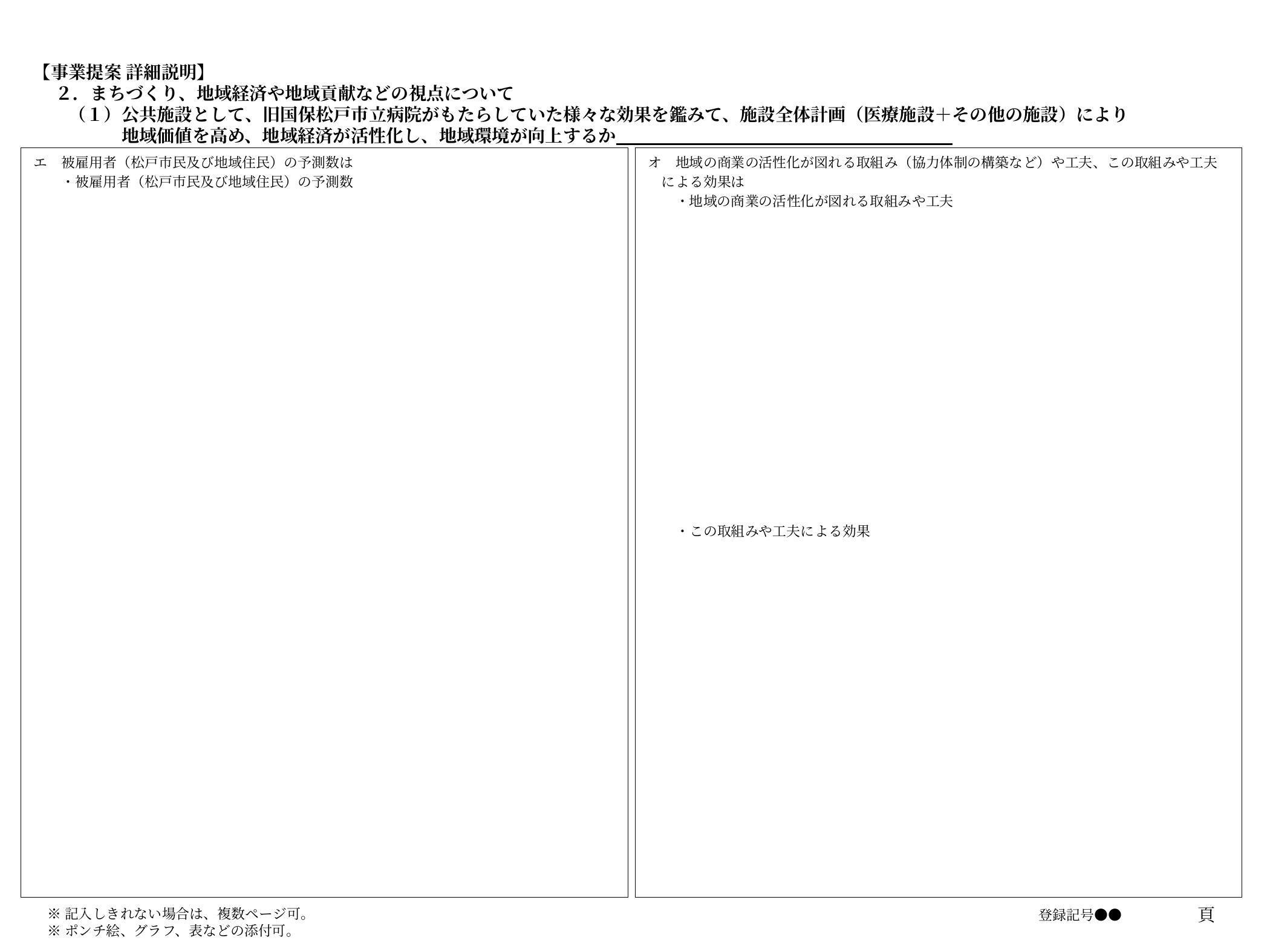

# 【事業提案 詳細説明】 　 ２．まちづくり、地域経済や地域貢献などの視点について 　　（１）公共施設として、旧国保松戸市立病院がもたらしていた様々な効果を鑑みて、施設全体計画（医療施設＋その他の施設）により 　　　　　地域価値を高め、地域経済が活性化し、地域環境が向上するか
エ　被雇用者（松戸市民及び地域住民）の予測数は
　　・被雇用者（松戸市民及び地域住民）の予測数

オ　地域の商業の活性化が図れる取組み（協力体制の構築など）や工夫、この取組みや工夫
　による効果は
　　・地域の商業の活性化が図れる取組みや工夫

　　・この取組みや工夫による効果

登録記号●●
頁
※記入しきれない場合は、複数ページ可。
※ポンチ絵、グラフ、表などの添付可。